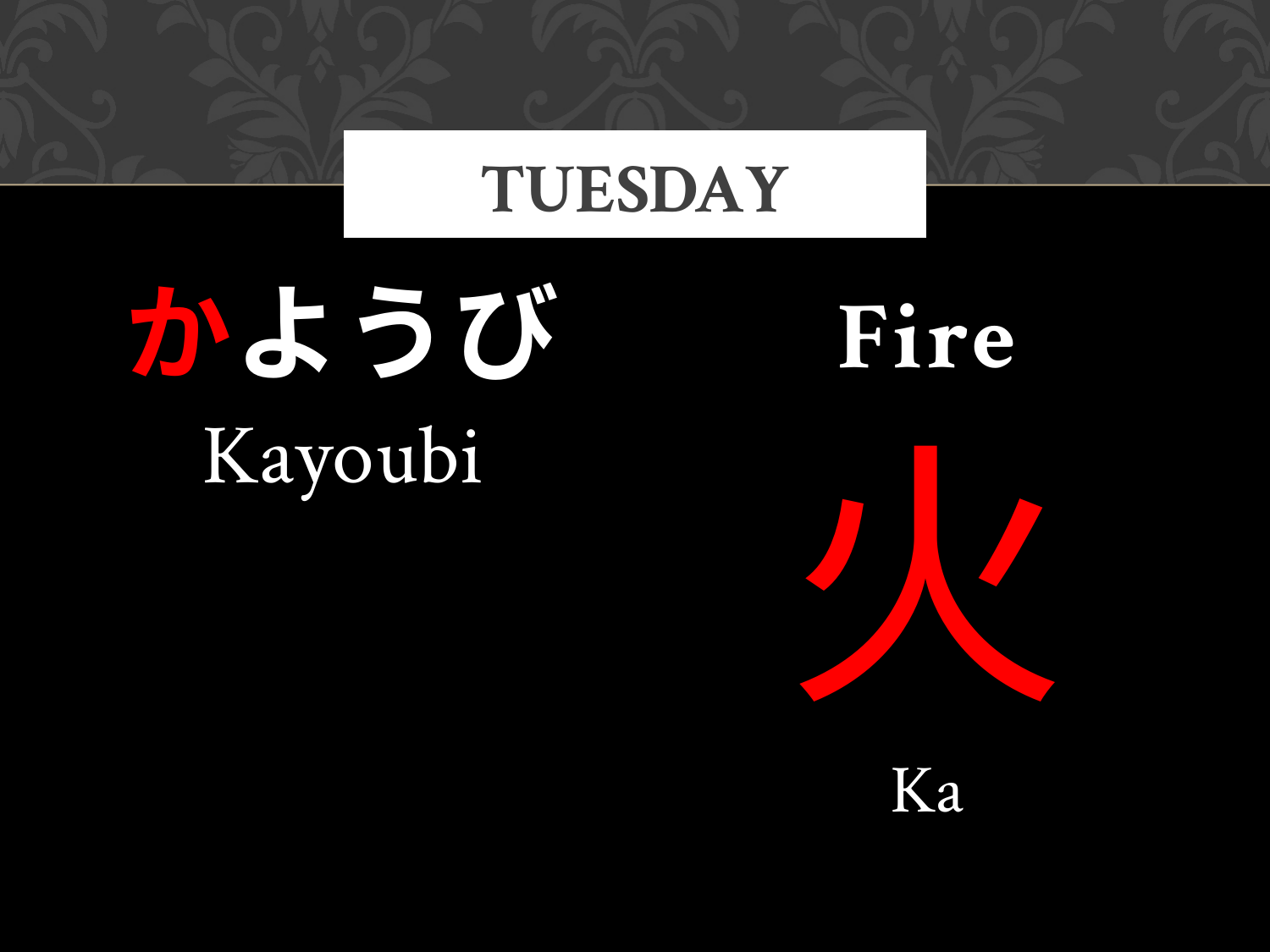

# Tuesday
かようび
Fire
火
Ka
Kayoubi